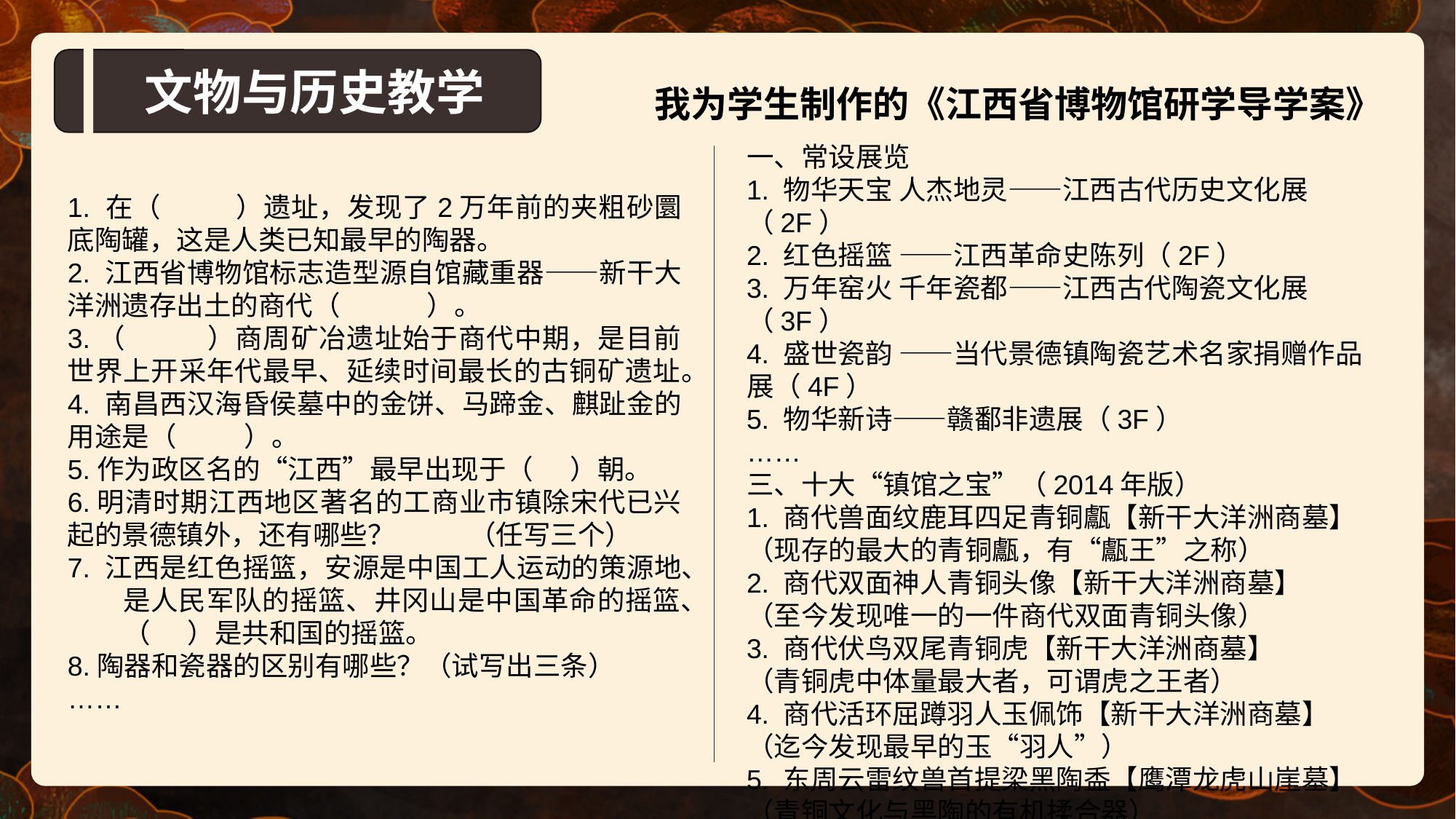

文物与历史教学
我为学生制作的《江西省博物馆研学导学案》
一、常设展览
1. 物华天宝 人杰地灵——江西古代历史文化展（2F）
2. 红色摇篮 ——江西革命史陈列（2F）
3. 万年窑火 千年瓷都——江西古代陶瓷文化展（3F）
4. 盛世瓷韵 ——当代景德镇陶瓷艺术名家捐赠作品展（4F）
5. 物华新诗——赣鄱非遗展（3F）
……
三、十大“镇馆之宝”（2014年版）
1. 商代兽面纹鹿耳四足青铜甗【新干大洋洲商墓】
（现存的最大的青铜甗，有“甗王”之称）
2. 商代双面神人青铜头像【新干大洋洲商墓】
（至今发现唯一的一件商代双面青铜头像）
3. 商代伏鸟双尾青铜虎【新干大洋洲商墓】
（青铜虎中体量最大者，可谓虎之王者）
4. 商代活环屈蹲羽人玉佩饰【新干大洋洲商墓】
（迄今发现最早的玉“羽人”）
5. 东周云雷纹兽首提梁黑陶盉【鹰潭龙虎山崖墓】
（青铜文化与黑陶的有机揉合器）
……
1. 在（           ）遗址，发现了2万年前的夹粗砂圜底陶罐，这是人类已知最早的陶器。
2. 江西省博物馆标志造型源自馆藏重器——新干大洋洲遗存出土的商代（              ）。
3.（            ）商周矿冶遗址始于商代中期，是目前世界上开采年代最早、延续时间最长的古铜矿遗址。
4. 南昌西汉海昏侯墓中的金饼、马蹄金、麒趾金的用途是（           ）。
5.作为政区名的“江西”最早出现于（      ）朝。
6.明清时期江西地区著名的工商业市镇除宋代已兴起的景德镇外，还有哪些？            （任写三个）
7. 江西是红色摇篮，安源是中国工人运动的策源地、        是人民军队的摇篮、井冈山是中国革命的摇篮、         （      ）是共和国的摇篮。
8.陶器和瓷器的区别有哪些？（试写出三条）
……